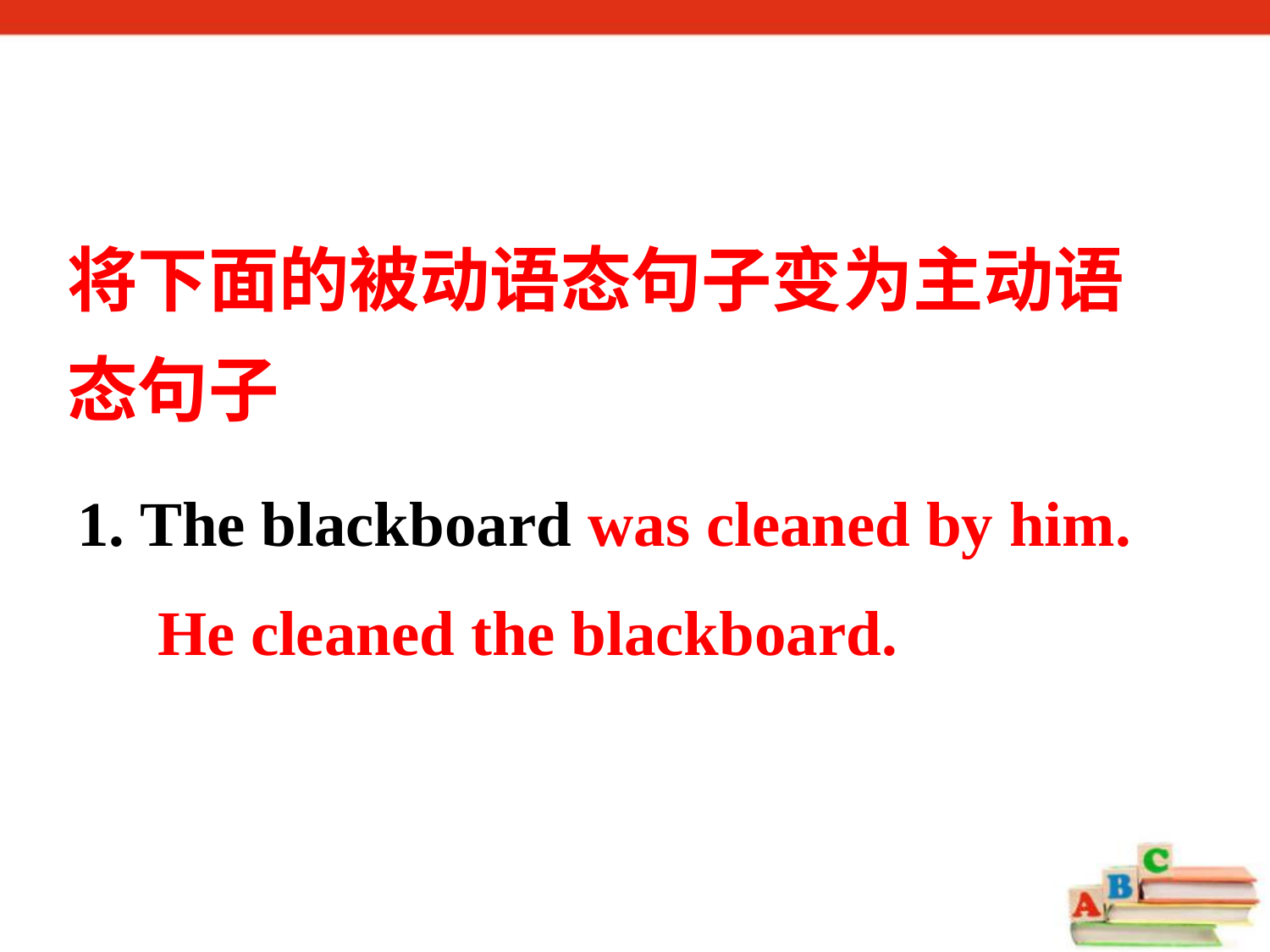

将下面的被动语态句子变为主动语态句子
1. The blackboard was cleaned by him.
He cleaned the blackboard.